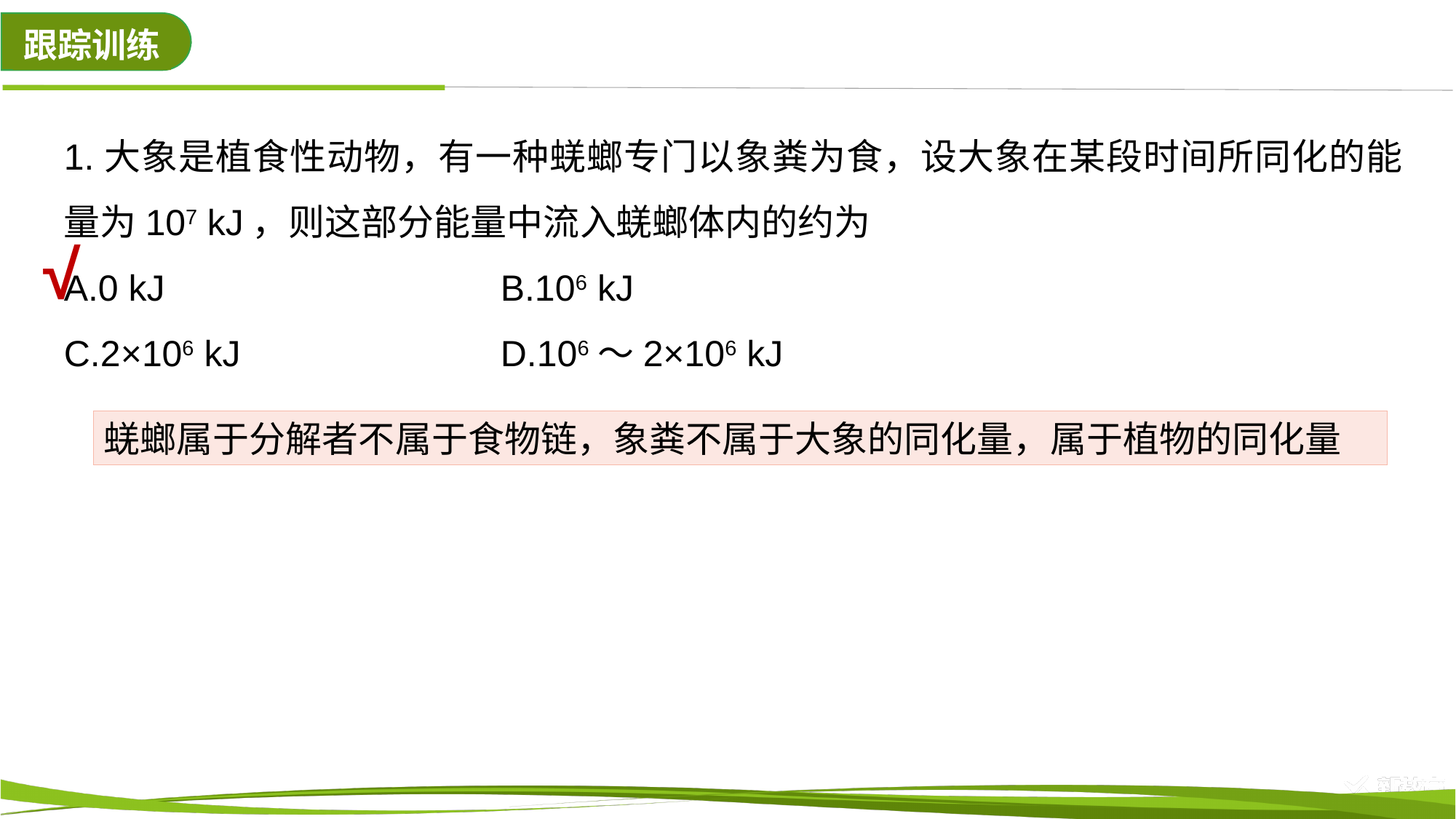

1.大象是植食性动物，有一种蜣螂专门以象粪为食，设大象在某段时间所同化的能量为107 kJ，则这部分能量中流入蜣螂体内的约为
A.0 kJ  			B.106 kJ
C.2×106 kJ  			D.106～2×106 kJ
√
蜣螂属于分解者不属于食物链，象粪不属于大象的同化量，属于植物的同化量